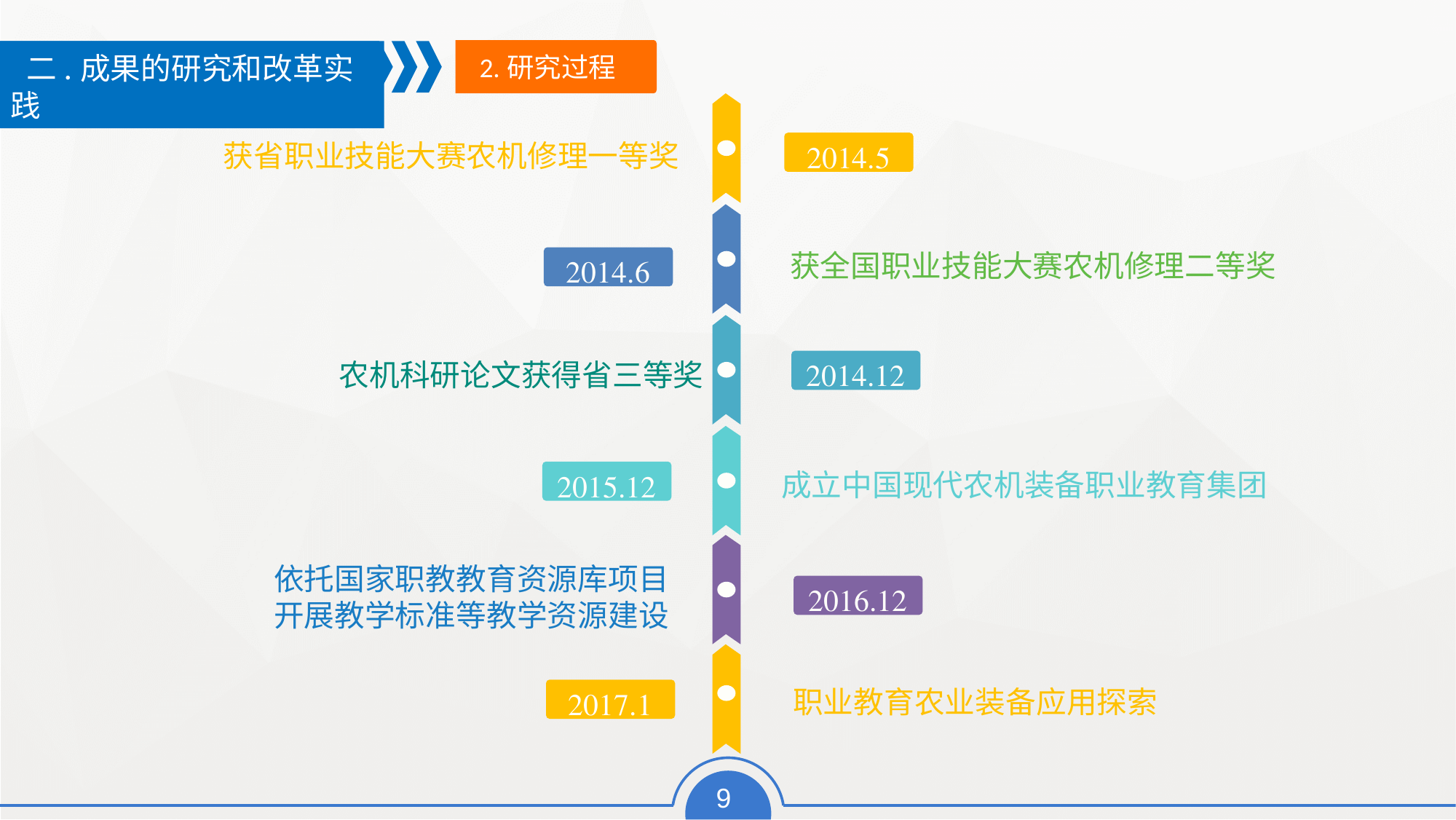

2.研究过程
 二.成果的研究和改革实践

获省职业技能大赛农机修理一等奖
2014.5

获全国职业技能大赛农机修理二等奖
2014.6

农机科研论文获得省三等奖
2014.12

成立中国现代农机装备职业教育集团
2015.12

依托国家职教教育资源库项目
开展教学标准等教学资源建设

2016.12

职业教育农业装备应用探索
2017.1